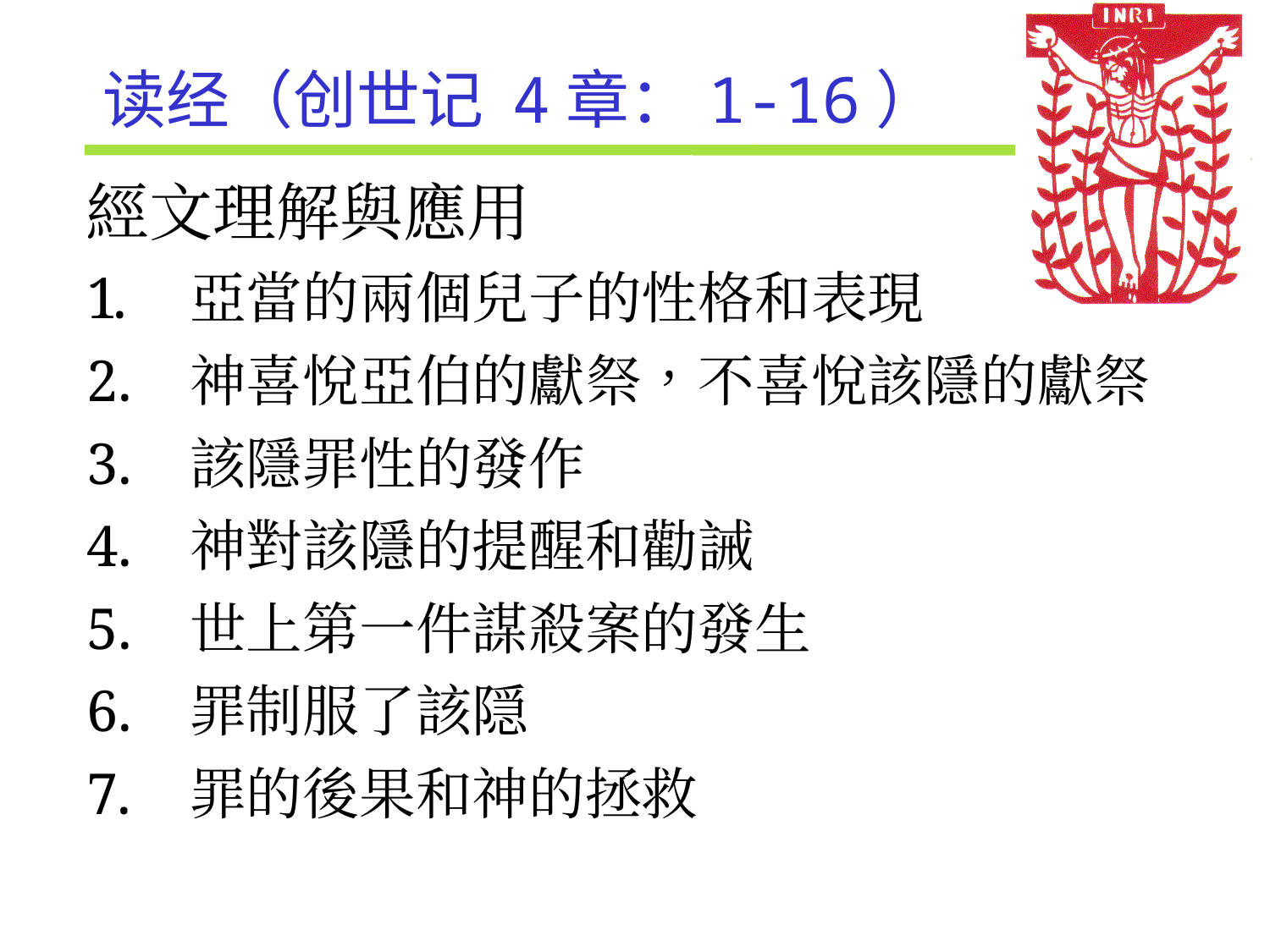

读经（创世记 4章：1-16）
經文理解與應用
亞當的兩個兒子的性格和表現
神喜悅亞伯的獻祭，不喜悅該隱的獻祭
該隱罪性的發作
神對該隱的提醒和勸誡
世上第一件謀殺案的發生
罪制服了該隠
罪的後果和神的拯救